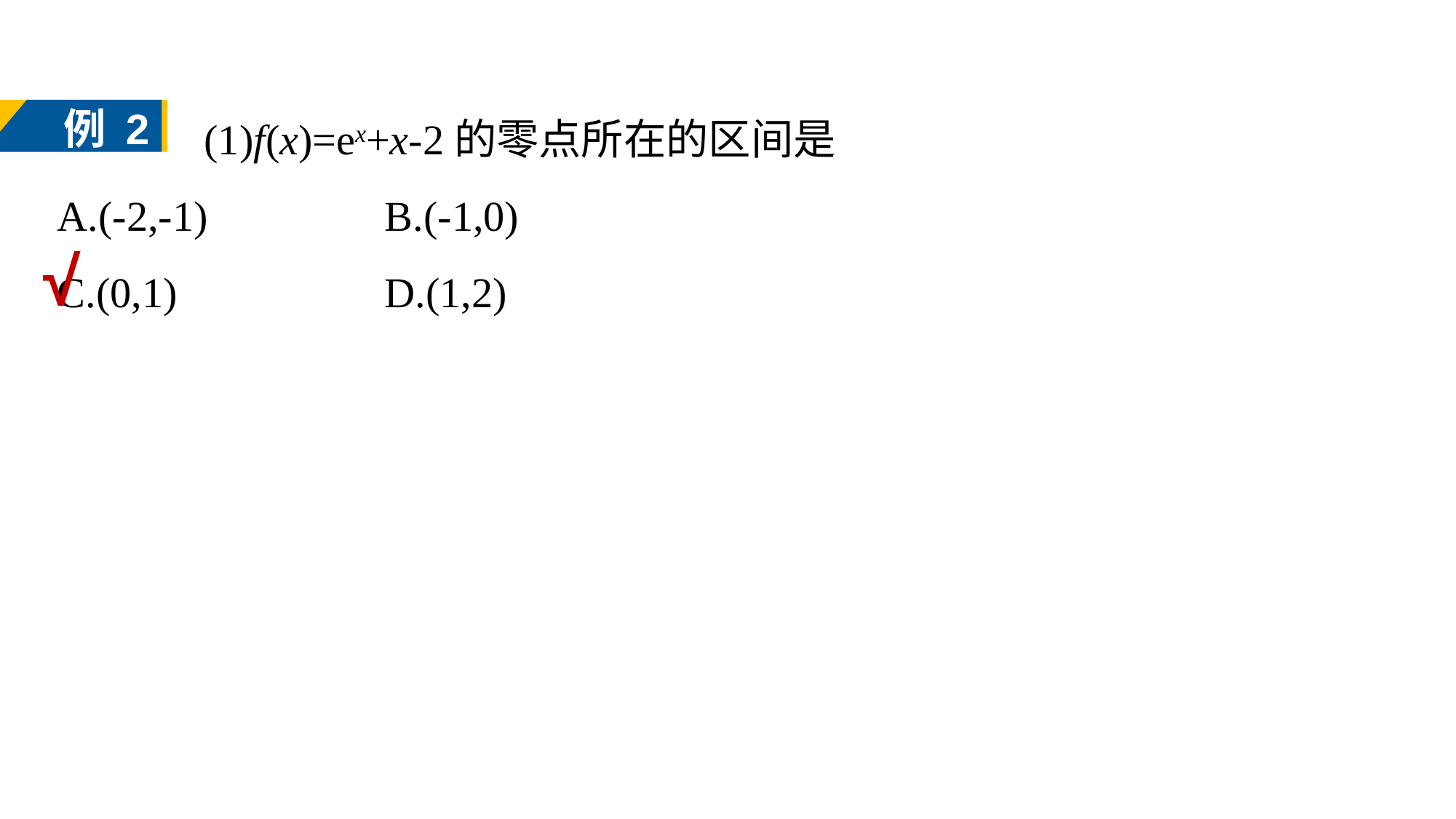

(1)f(x)=ex+x-2的零点所在的区间是
A.(-2,-1)		B.(-1,0)
C.(0,1)		D.(1,2)
例 2

√